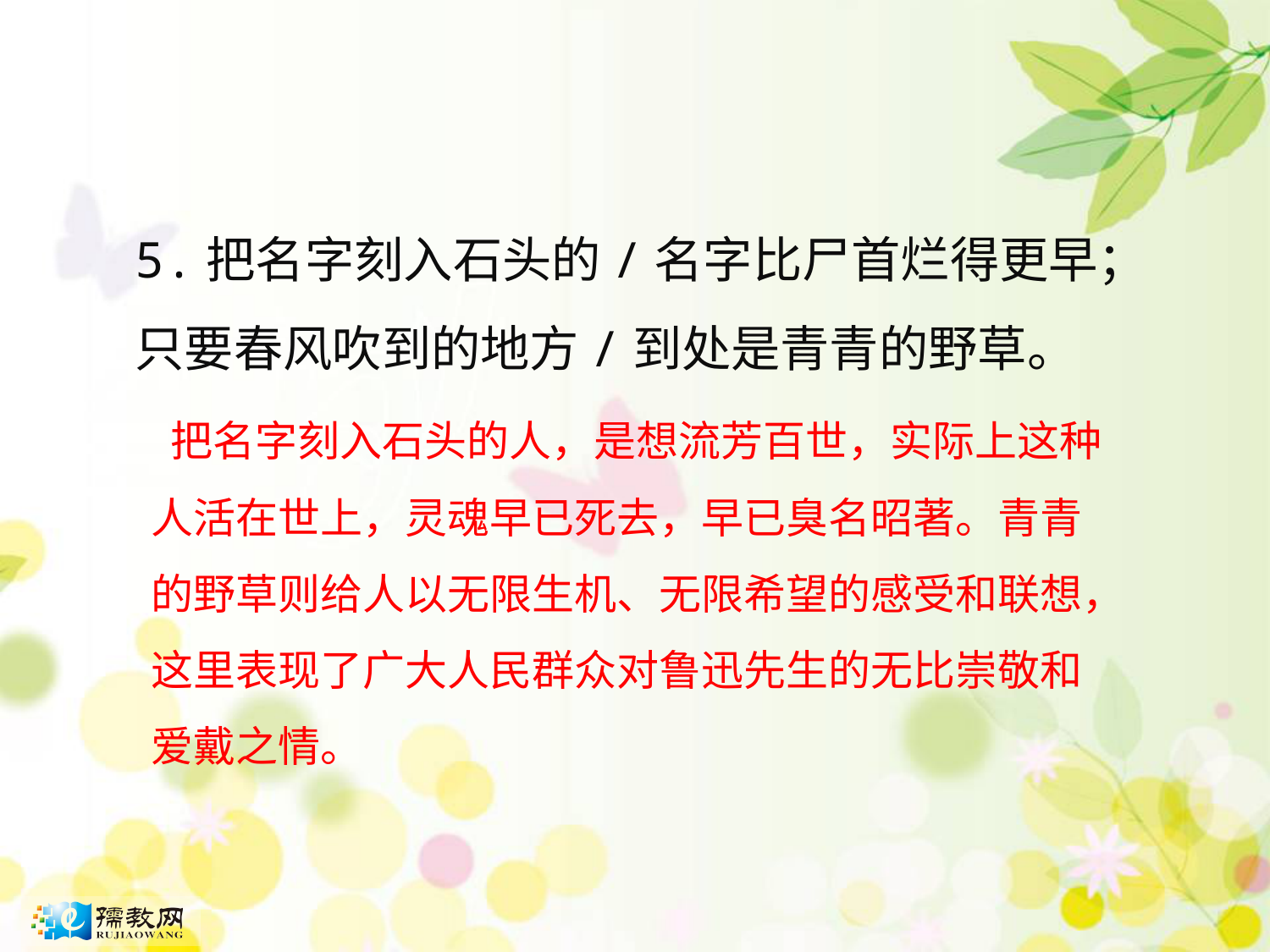

5.把名字刻入石头的/名字比尸首烂得更早；只要春风吹到的地方/到处是青青的野草。
      把名字刻入石头的人，是想流芳百世，实际上这种人活在世上，灵魂早已死去，早已臭名昭著。青青的野草则给人以无限生机、无限希望的感受和联想，这里表现了广大人民群众对鲁迅先生的无比崇敬和爱戴之情。